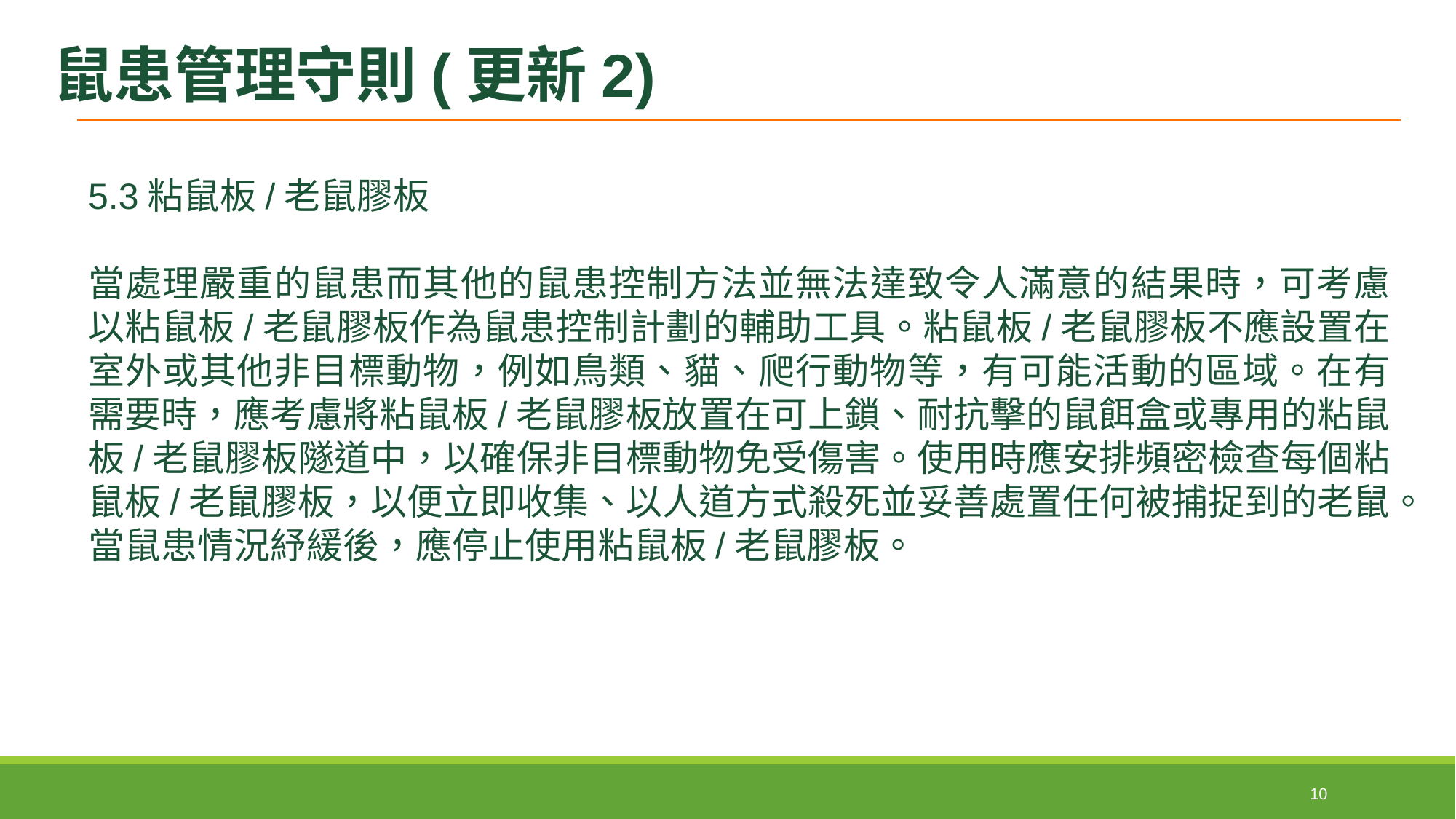

鼠患管理守則(更新2)
5.3粘鼠板/老鼠膠板

當處理嚴重的鼠患而其他的鼠患控制方法並無法達致令人滿意的結果時，可考慮以粘鼠板/老鼠膠板作為鼠患控制計劃的輔助工具。粘鼠板/老鼠膠板不應設置在室外或其他非目標動物，例如鳥類、貓、爬行動物等，有可能活動的區域。在有需要時，應考慮將粘鼠板/老鼠膠板放置在可上鎖、耐抗擊的鼠餌盒或專用的粘鼠板/老鼠膠板隧道中，以確保非目標動物免受傷害。使用時應安排頻密檢查每個粘鼠板/老鼠膠板，以便立即收集、以人道方式殺死並妥善處置任何被捕捉到的老鼠。當鼠患情況紓緩後，應停止使用粘鼠板/老鼠膠板。

10